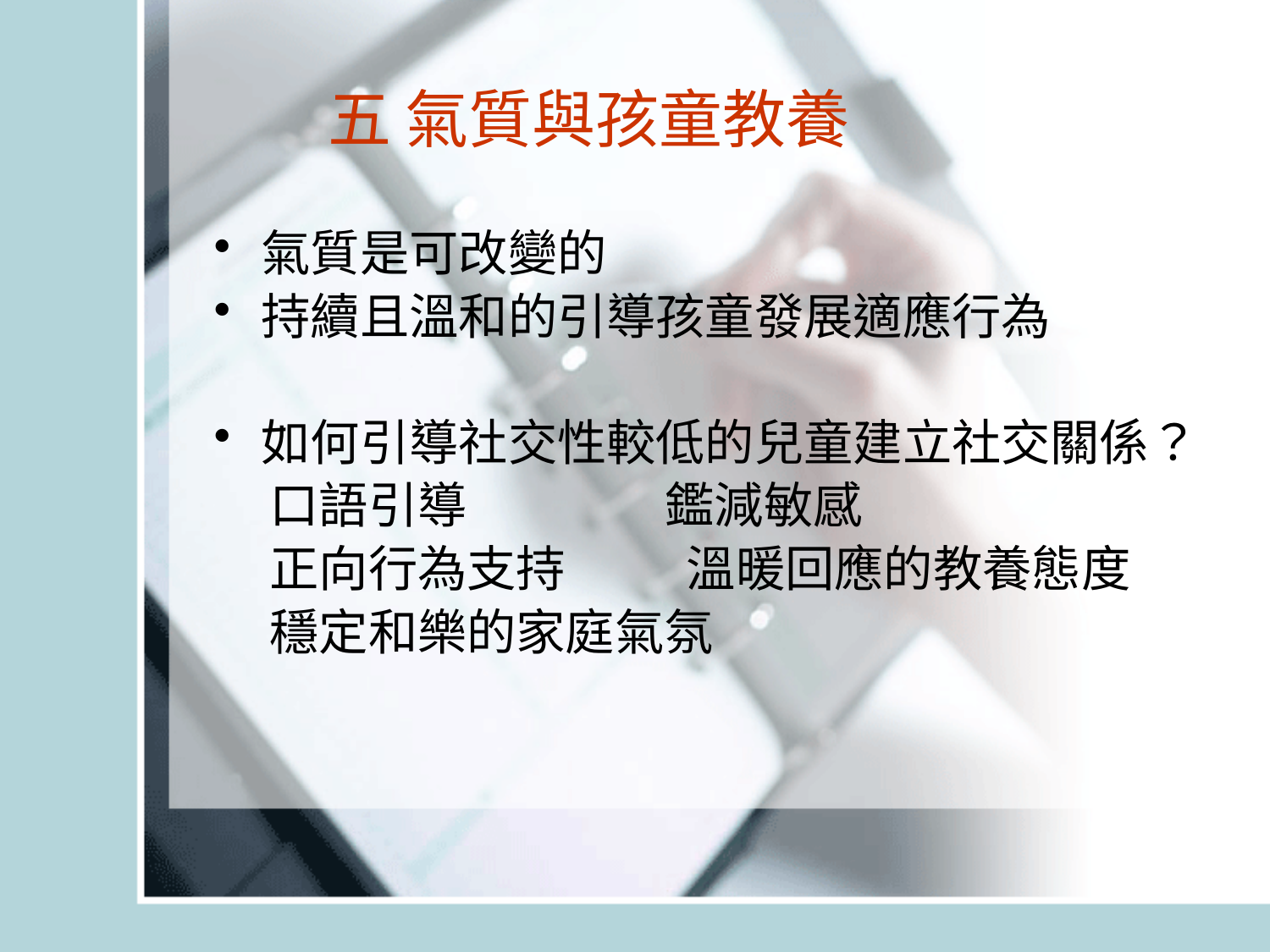

# 五 氣質與孩童教養
氣質是可改變的
持續且溫和的引導孩童發展適應行為

如何引導社交性較低的兒童建立社交關係？
    口語引導                  鑑減敏感
    正向行為支持           溫暖回應的教養態度
    穩定和樂的家庭氣氛